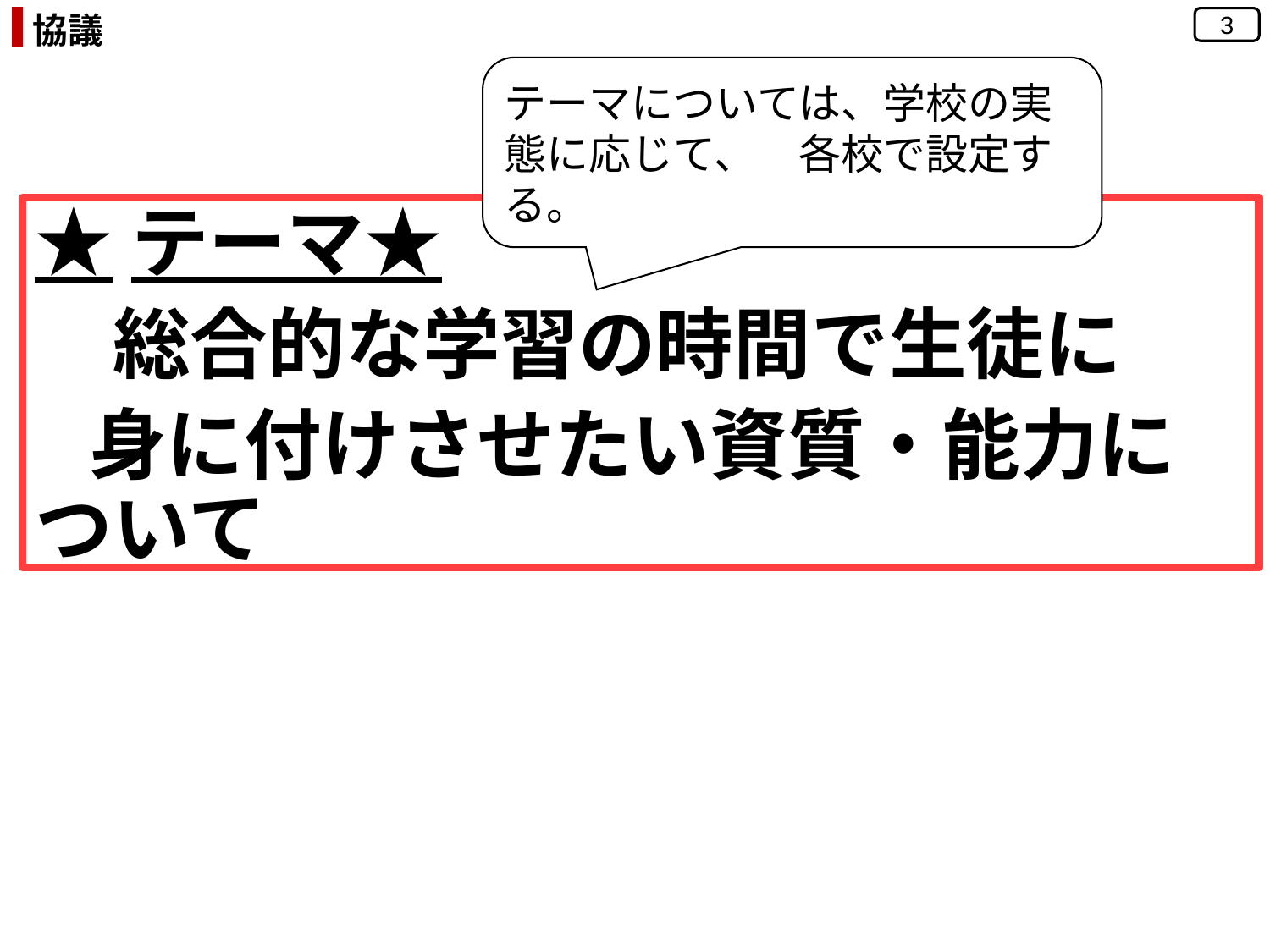

協議

3
テーマについては、学校の実態に応じて、　各校で設定する。
★テーマ★
　総合的な学習の時間で生徒に
  身に付けさせたい資質・能力について